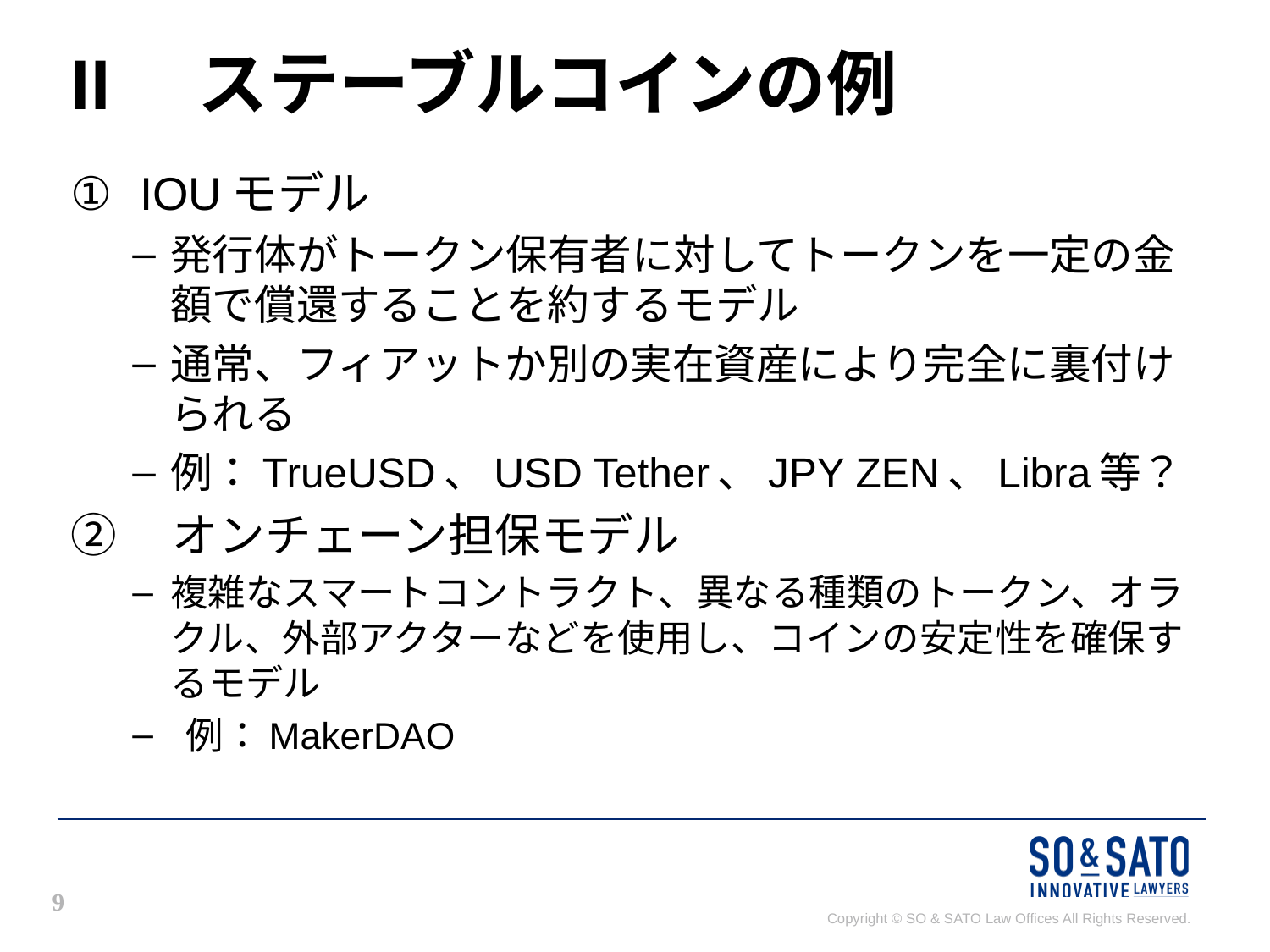

# II	ステーブルコインの例
IOUモデル
発行体がトークン保有者に対してトークンを一定の金額で償還することを約するモデル
通常、フィアットか別の実在資産により完全に裏付けられる
例：TrueUSD、USD Tether、JPY ZEN、Libra等？
②　オンチェーン担保モデル
複雑なスマートコントラクト、異なる種類のトークン、オラクル、外部アクターなどを使用し、コインの安定性を確保するモデル
 例：MakerDAO
9